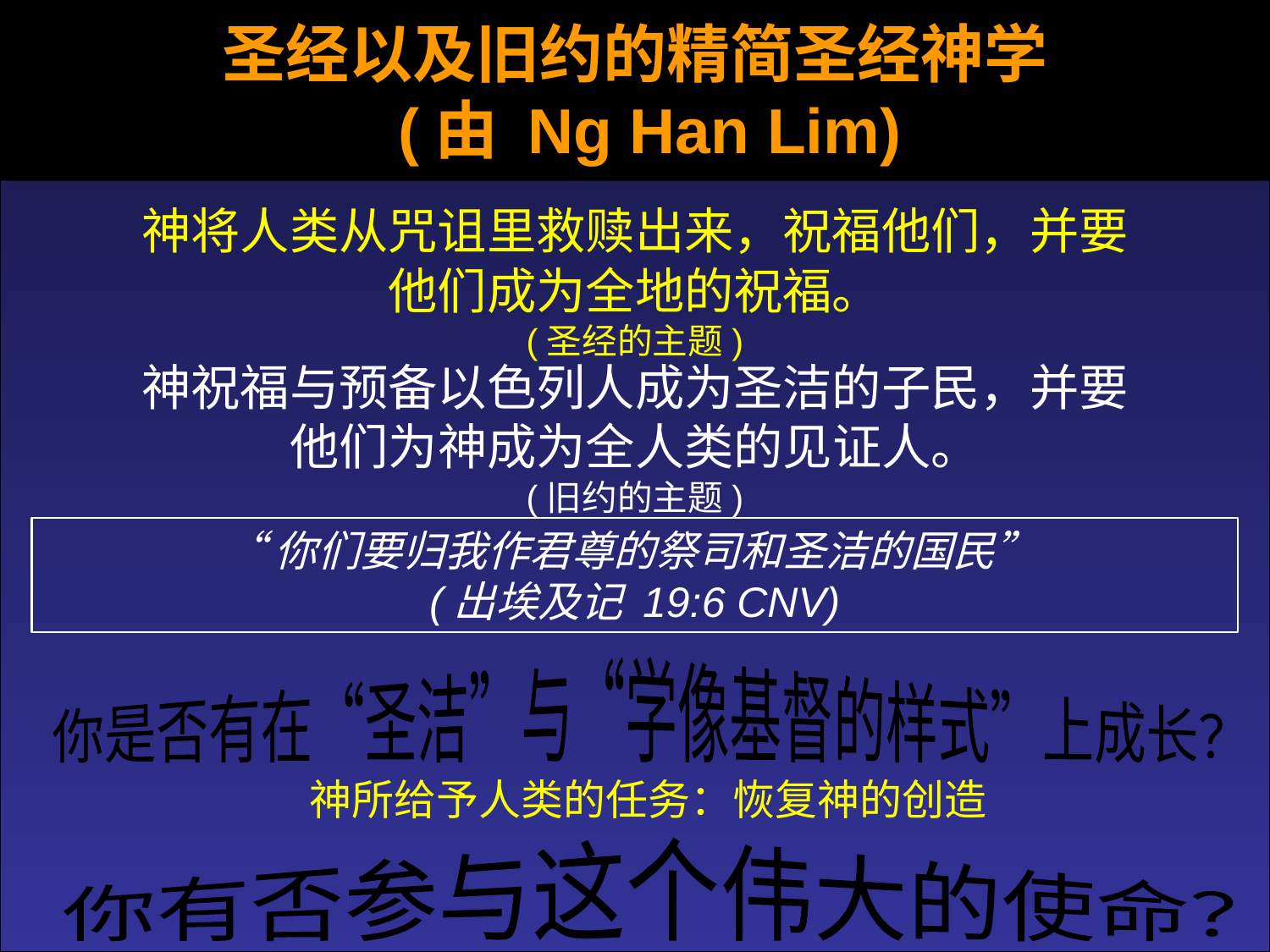

# 圣经以及旧约的精简圣经神学 (由 Ng Han Lim)
神将人类从咒诅里救赎出来，祝福他们，并要
他们成为全地的祝福。
(圣经的主题)
神祝福与预备以色列人成为圣洁的子民，并要
他们为神成为全人类的见证人。
(旧约的主题)
“你们要归我作君尊的祭司和圣洁的国民”
(出埃及记 19:6 CNV)
你是否有在“圣洁”与“学像基督的样式”上成长？
神所给予人类的任务：恢复神的创造
你有否参与这个伟大的使命？